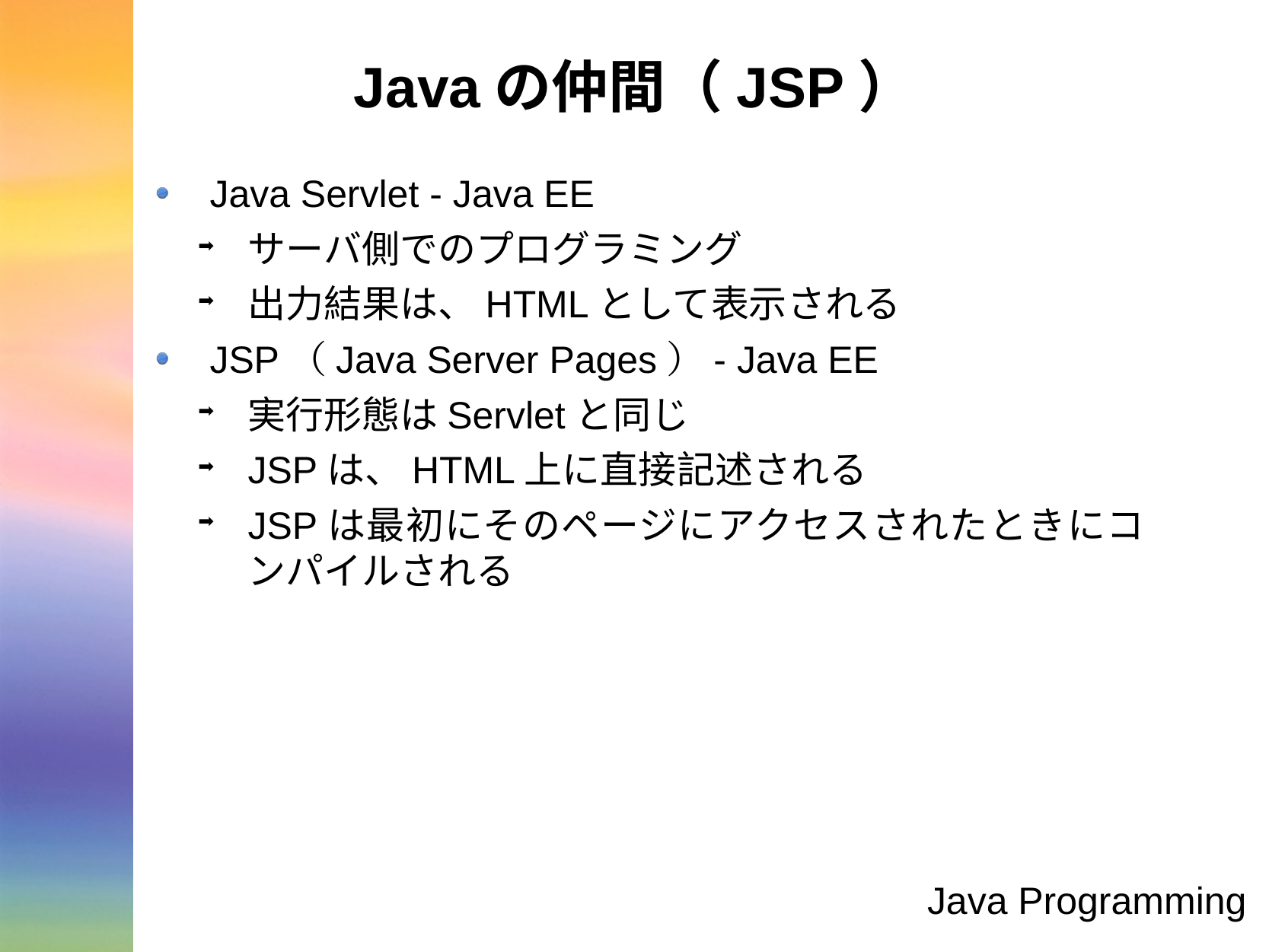

# Javaの仲間（JSP）
Java Servlet - Java EE
サーバ側でのプログラミング
出力結果は、HTMLとして表示される
JSP（Java Server Pages）- Java EE
実行形態はServletと同じ
JSPは、HTML上に直接記述される
JSPは最初にそのページにアクセスされたときにコンパイルされる